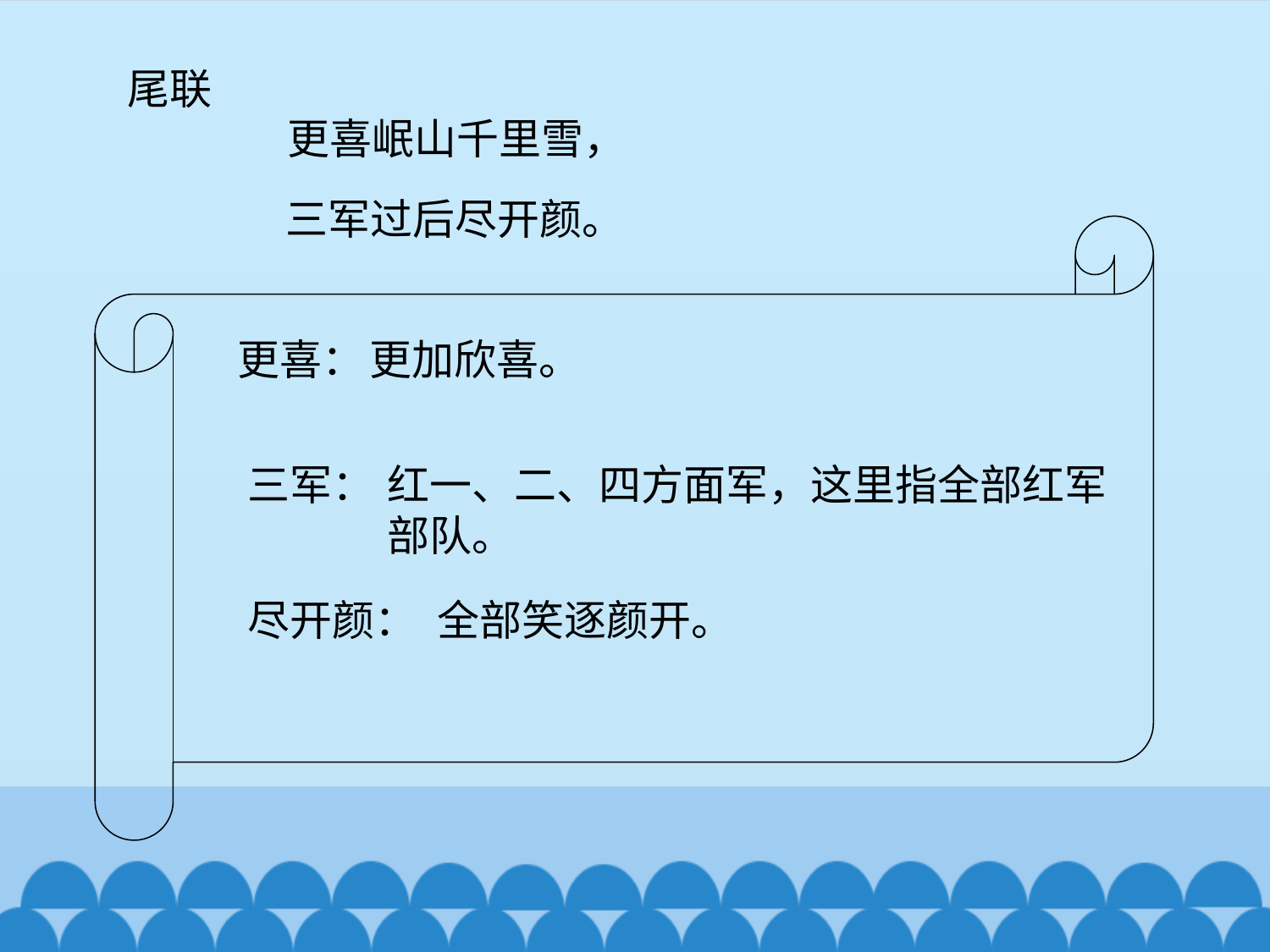

尾联
更喜岷山千里雪，
三军过后尽开颜。

更加欣喜。
更喜：
三军：
红一、二、四方面军，这里指全部红军部队。
尽开颜：
全部笑逐颜开。